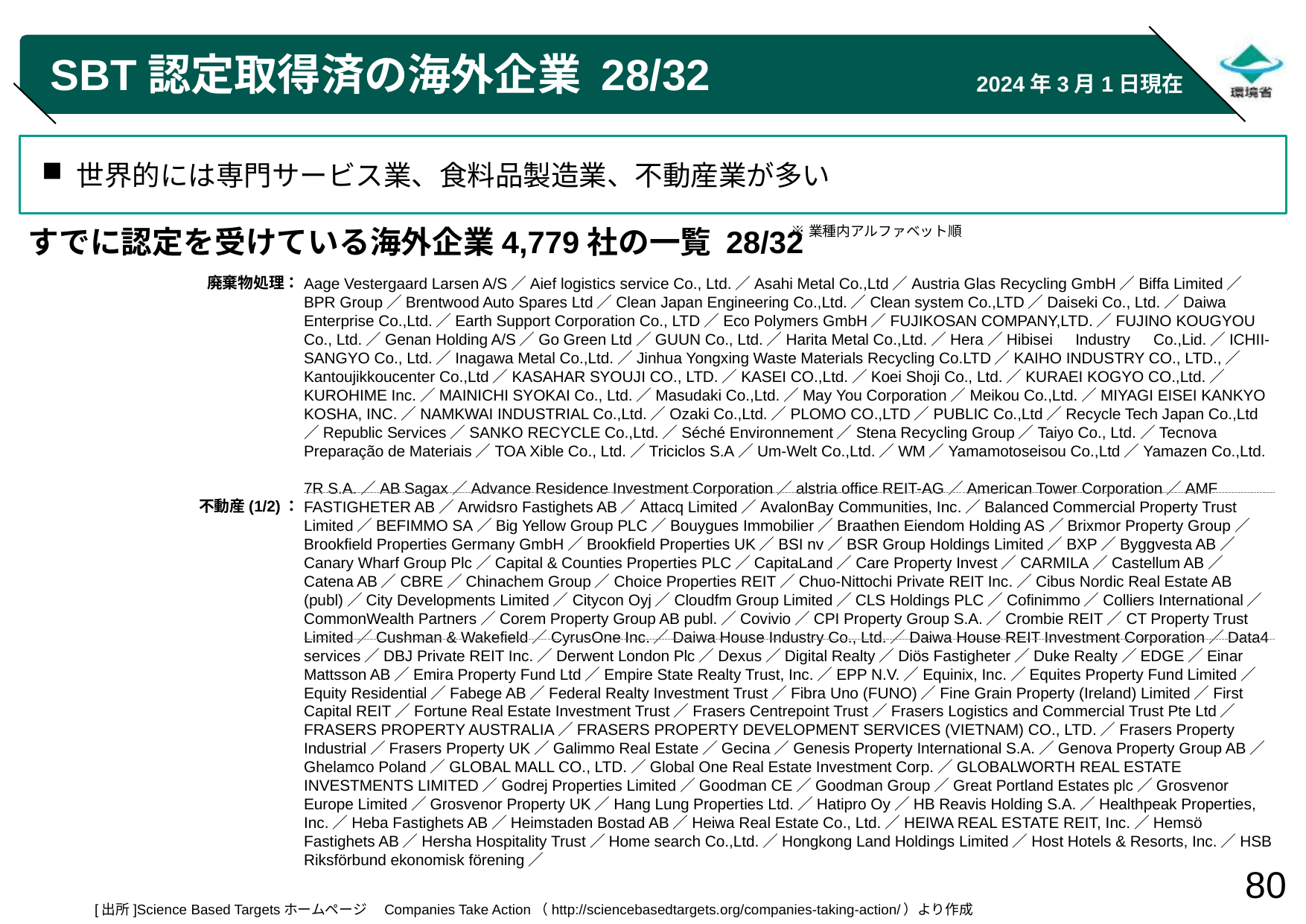

# SBT認定取得済の海外企業 28/32
2024年3月1日現在
世界的には専門サービス業、食料品製造業、不動産業が多い
※業種内アルファベット順
すでに認定を受けている海外企業4,779社の一覧 28/32
廃棄物処理：

不動産(1/2)：

Aage Vestergaard Larsen A/S／Aief logistics service Co., Ltd.／Asahi Metal Co.,Ltd／Austria Glas Recycling GmbH／Biffa Limited／BPR Group／Brentwood Auto Spares Ltd／Clean Japan Engineering Co.,Ltd.／Clean system Co.,LTD／Daiseki Co., Ltd.／Daiwa Enterprise Co.,Ltd.／Earth Support Corporation Co., LTD／Eco Polymers GmbH／FUJIKOSAN COMPANY,LTD.／FUJINO KOUGYOU Co., Ltd.／Genan Holding A/S／Go Green Ltd／GUUN Co., Ltd.／Harita Metal Co.,Ltd.／Hera／Hibisei　Industry　Co.,Lid.／ICHII-SANGYO Co., Ltd.／Inagawa Metal Co.,Ltd.／Jinhua Yongxing Waste Materials Recycling Co.LTD／KAIHO INDUSTRY CO., LTD.,／Kantoujikkoucenter Co.,Ltd／KASAHAR SYOUJI CO., LTD.／KASEI CO.,Ltd.／Koei Shoji Co., Ltd.／KURAEI KOGYO CO.,Ltd.／KUROHIME Inc.／MAINICHI SYOKAI Co., Ltd.／Masudaki Co.,Ltd.／May You Corporation／Meikou Co.,Ltd.／MIYAGI EISEI KANKYO KOSHA, INC.／NAMKWAI INDUSTRIAL Co.,Ltd.／Ozaki Co.,Ltd.／PLOMO CO.,LTD／PUBLIC Co.,Ltd／Recycle Tech Japan Co.,Ltd／Republic Services／SANKO RECYCLE Co.,Ltd.／Séché Environnement／Stena Recycling Group／Taiyo Co., Ltd.／Tecnova Preparação de Materiais／TOA Xible Co., Ltd.／Triciclos S.A／Um-Welt Co.,Ltd.／WM／Yamamotoseisou Co.,Ltd／Yamazen Co.,Ltd.

7R S.A.／AB Sagax／Advance Residence Investment Corporation／alstria office REIT-AG／American Tower Corporation／AMF FASTIGHETER AB／Arwidsro Fastighets AB／Attacq Limited／AvalonBay Communities, Inc.／Balanced Commercial Property Trust Limited／BEFIMMO SA／Big Yellow Group PLC／Bouygues Immobilier／Braathen Eiendom Holding AS／Brixmor Property Group／Brookfield Properties Germany GmbH／Brookfield Properties UK／BSI nv／BSR Group Holdings Limited／BXP／Byggvesta AB／Canary Wharf Group Plc／Capital & Counties Properties PLC／CapitaLand／Care Property Invest／CARMILA／Castellum AB／Catena AB／CBRE／Chinachem Group／Choice Properties REIT／Chuo-Nittochi Private REIT Inc.／Cibus Nordic Real Estate AB (publ)／City Developments Limited／Citycon Oyj／Cloudfm Group Limited／CLS Holdings PLC／Cofinimmo／Colliers International／CommonWealth Partners／Corem Property Group AB publ.／Covivio／CPI Property Group S.A.／Crombie REIT／CT Property Trust Limited／Cushman & Wakefield／CyrusOne Inc.／Daiwa House Industry Co., Ltd.／Daiwa House REIT Investment Corporation／Data4 services／DBJ Private REIT Inc.／Derwent London Plc／Dexus／Digital Realty／Diös Fastigheter／Duke Realty／EDGE／Einar Mattsson AB／Emira Property Fund Ltd／Empire State Realty Trust, Inc.／EPP N.V.／Equinix, Inc.／Equites Property Fund Limited／Equity Residential／Fabege AB／Federal Realty Investment Trust／Fibra Uno (FUNO)／Fine Grain Property (Ireland) Limited／First Capital REIT／Fortune Real Estate Investment Trust／Frasers Centrepoint Trust／Frasers Logistics and Commercial Trust Pte Ltd／FRASERS PROPERTY AUSTRALIA／FRASERS PROPERTY DEVELOPMENT SERVICES (VIETNAM) CO., LTD.／Frasers Property Industrial／Frasers Property UK／Galimmo Real Estate／Gecina／Genesis Property International S.A.／Genova Property Group AB／Ghelamco Poland／GLOBAL MALL CO., LTD.／Global One Real Estate Investment Corp.／GLOBALWORTH REAL ESTATE INVESTMENTS LIMITED／Godrej Properties Limited／Goodman CE／Goodman Group／Great Portland Estates plc／Grosvenor Europe Limited／Grosvenor Property UK／Hang Lung Properties Ltd.／Hatipro Oy／HB Reavis Holding S.A.／Healthpeak Properties, Inc.／Heba Fastighets AB／Heimstaden Bostad AB／Heiwa Real Estate Co., Ltd.／HEIWA REAL ESTATE REIT, Inc.／Hemsö Fastighets AB／Hersha Hospitality Trust／Home search Co.,Ltd.／Hongkong Land Holdings Limited／Host Hotels & Resorts, Inc.／HSB Riksförbund ekonomisk förening／
[出所]Science Based Targetsホームページ　Companies Take Action（http://sciencebasedtargets.org/companies-taking-action/）より作成